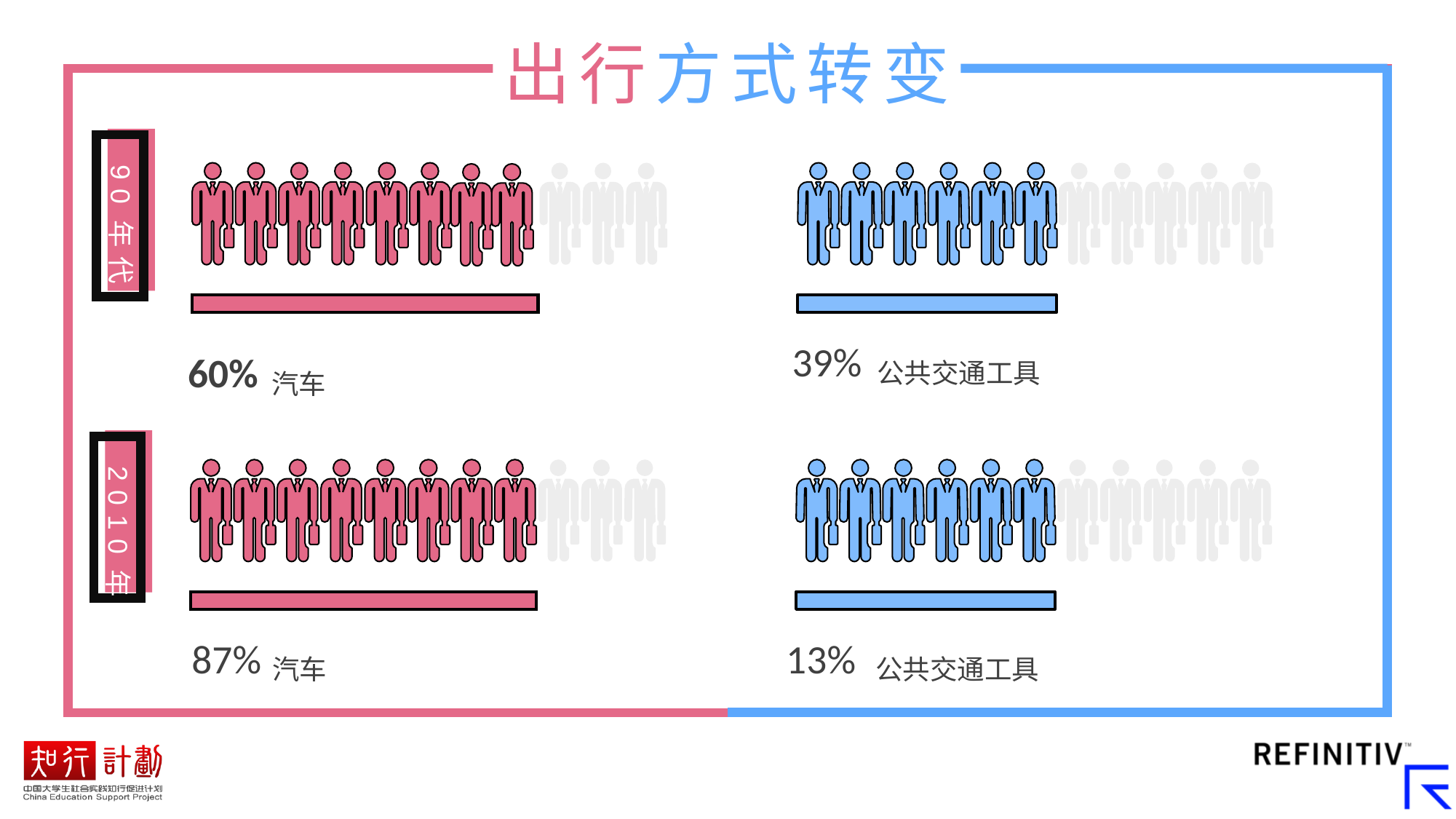

出行方式转变

90年代

39%
公共交通工具
60%
汽车

2010年

87%
汽车
13%
公共交通工具